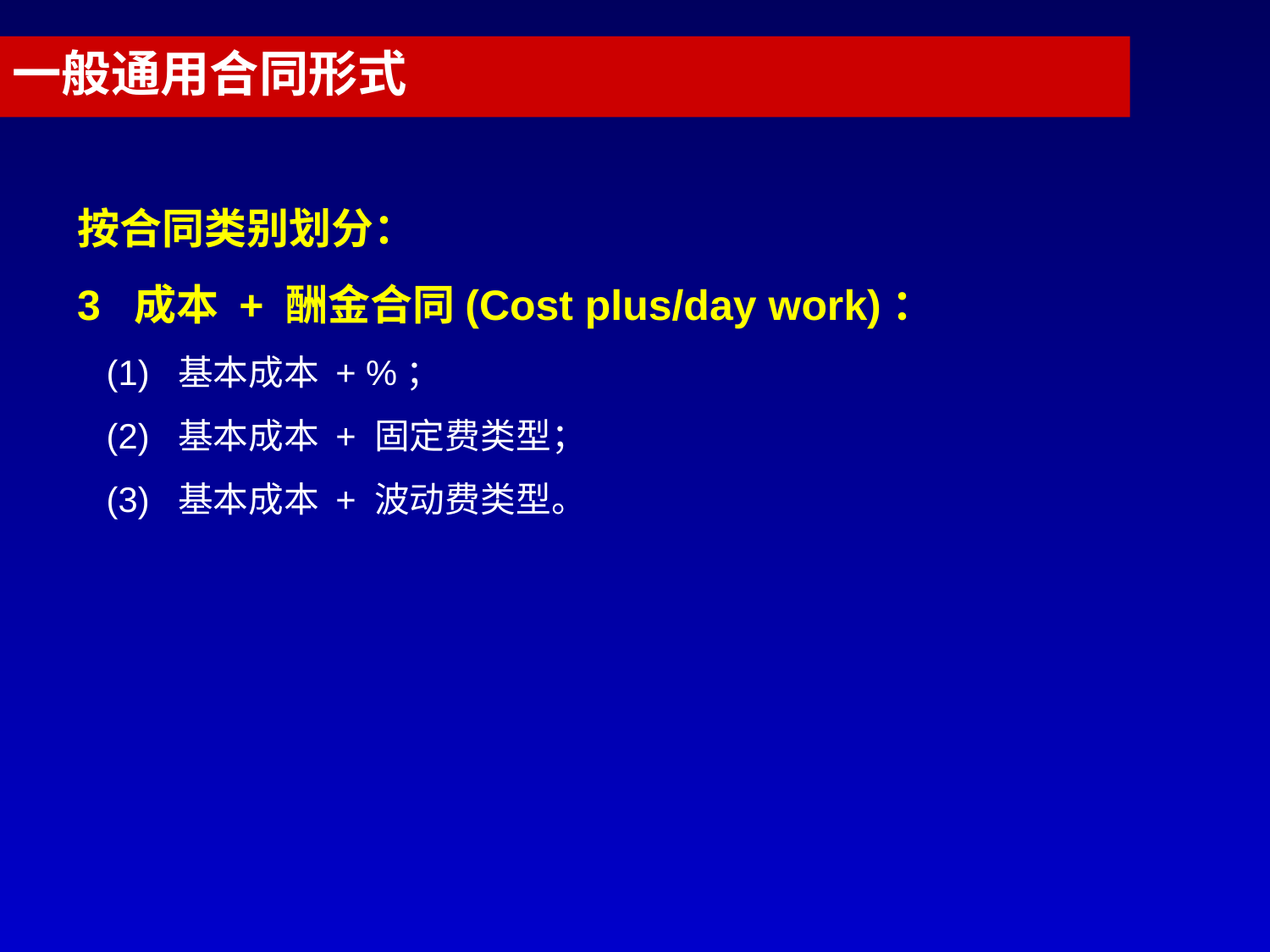

一般通用合同形式
按合同类别划分：
3  成本 + 酬金合同(Cost plus/day work)：
   (1)  基本成本 + %；
   (2)  基本成本 + 固定费类型；
   (3)  基本成本 + 波动费类型。

85